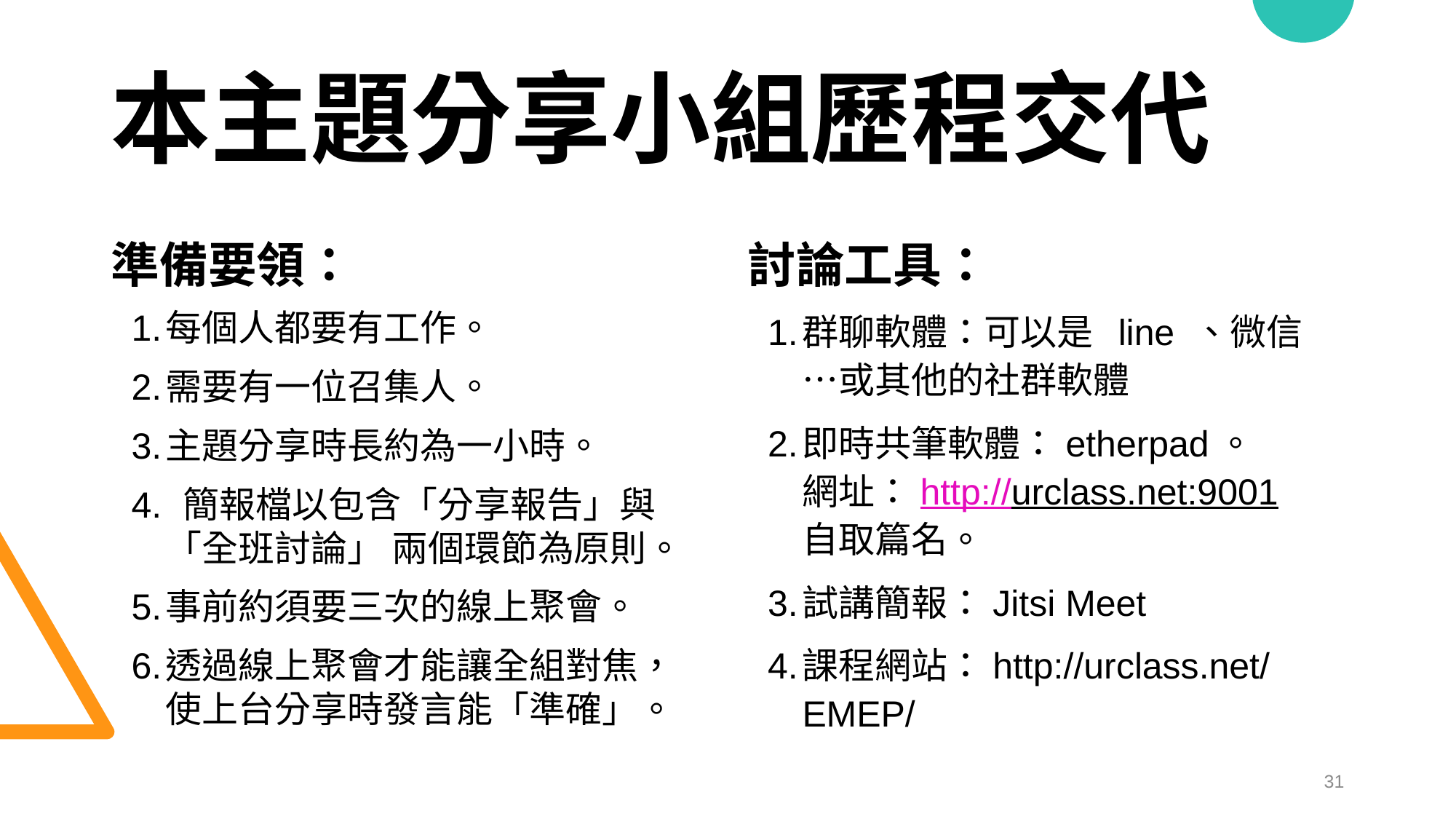

# 本主題分享小組歷程交代
準備要領：
討論工具：
每個人都要有工作。
需要有一位召集人。
主題分享時長約為一小時。
 簡報檔以包含「分享報告」與「全班討論」 兩個環節為原則。
事前約須要三次的線上聚會。
透過線上聚會才能讓全組對焦，使上台分享時發言能「準確」。
群聊軟體：可以是  line 、微信…或其他的社群軟體
即時共筆軟體：etherpad。
網址：http://urclass.net:9001
自取篇名。
試講簡報：Jitsi Meet
課程網站：http://urclass.net/EMEP/
31